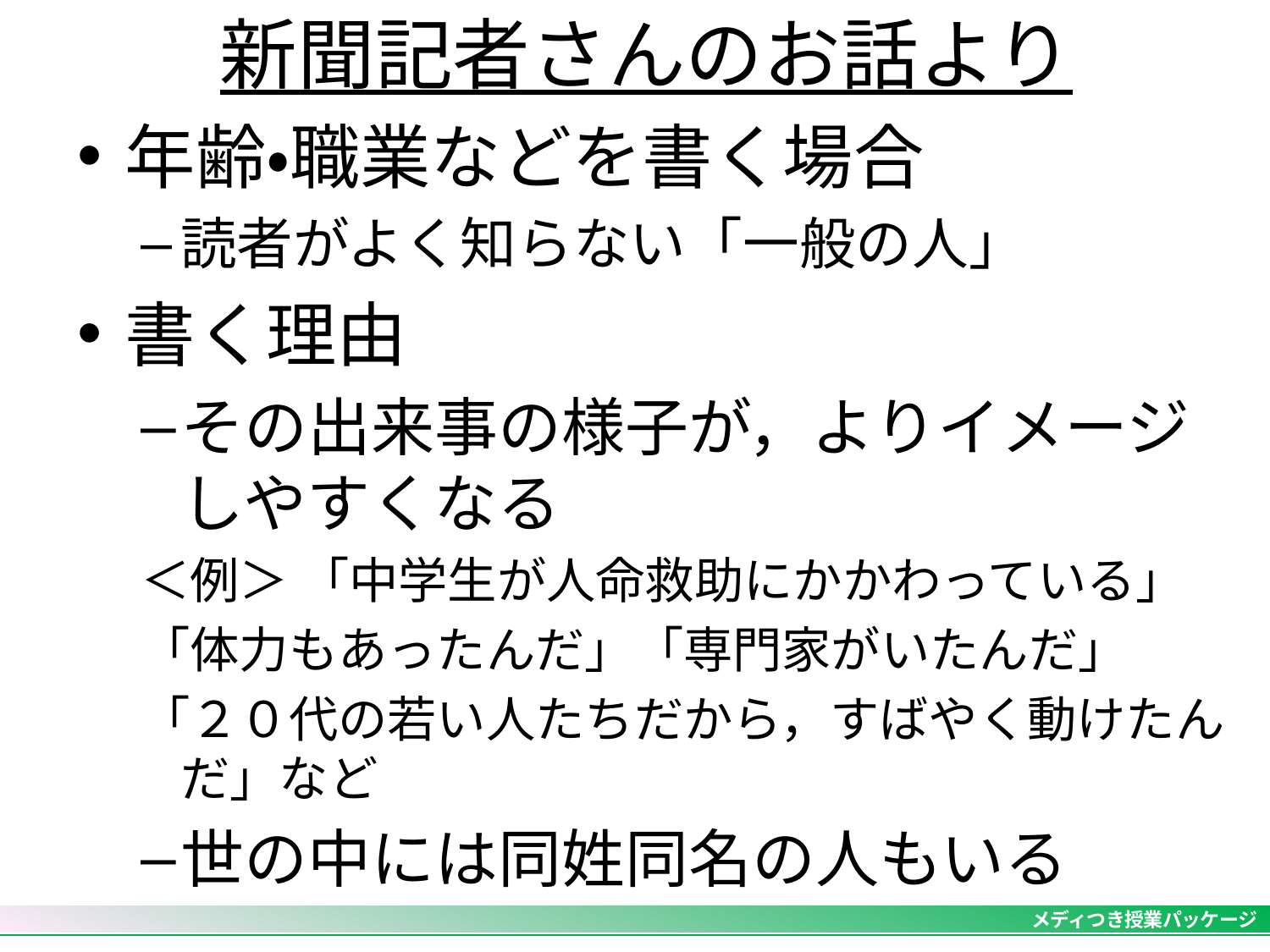

新聞記者さんのお話より
年齢・職業などを書く場合
読者がよく知らない「一般の人」
書く理由
その出来事の様子が，よりイメージしやすくなる
＜例＞ 「中学生が人命救助にかかわっている」
「体力もあったんだ」「専門家がいたんだ」
「２０代の若い人たちだから，すばやく動けたんだ」など
世の中には同姓同名の人もいる